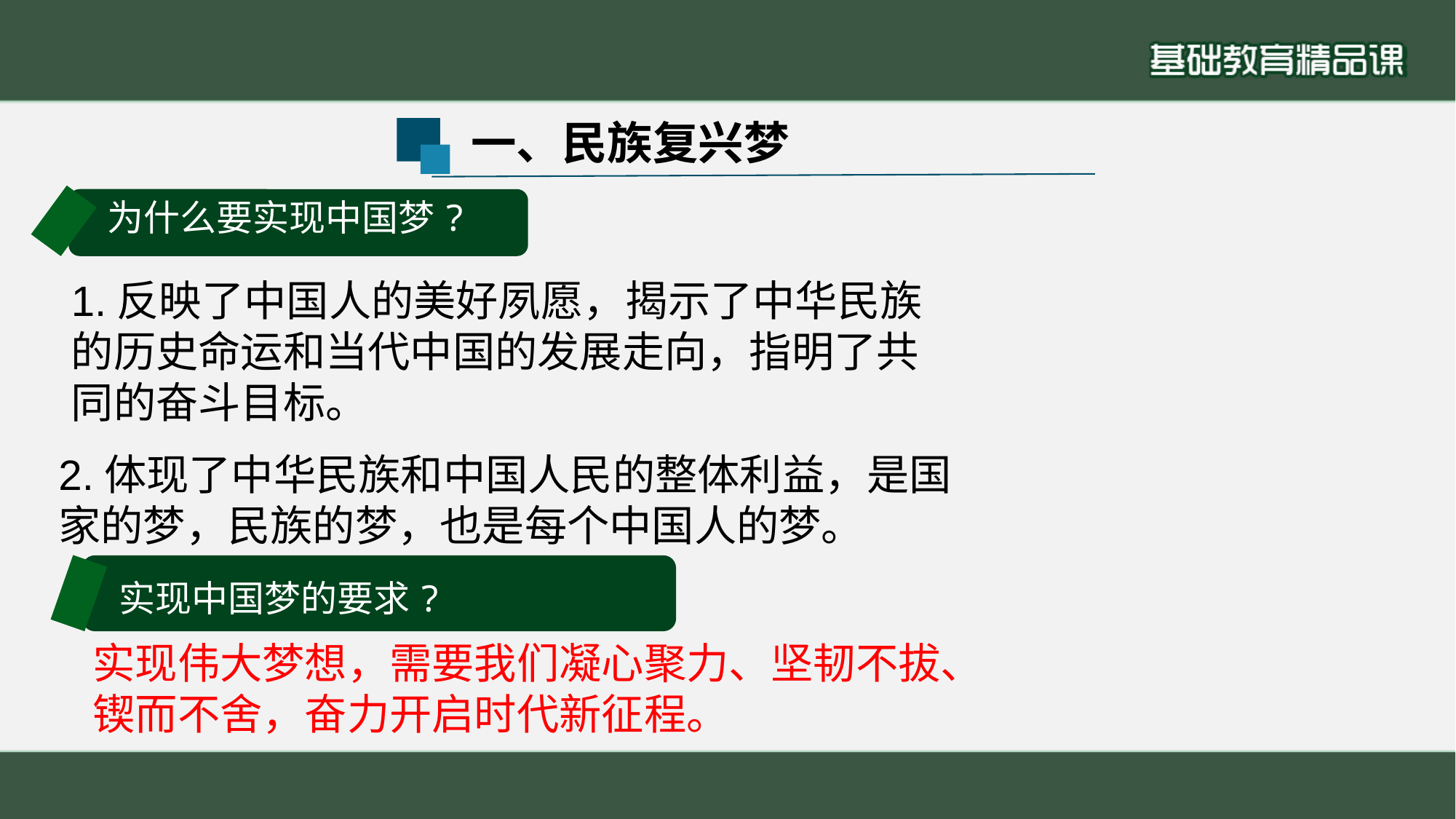

一、民族复兴梦

为什么要实现中国梦?
1.反映了中国人的美好夙愿，揭示了中华民族的历史命运和当代中国的发展走向，指明了共同的奋斗目标。
2.体现了中华民族和中国人民的整体利益，是国家的梦，民族的梦，也是每个中国人的梦。

实现中国梦的要求?
实现伟大梦想，需要我们凝心聚力、坚韧不拔、
锲而不舍，奋力开启时代新征程。